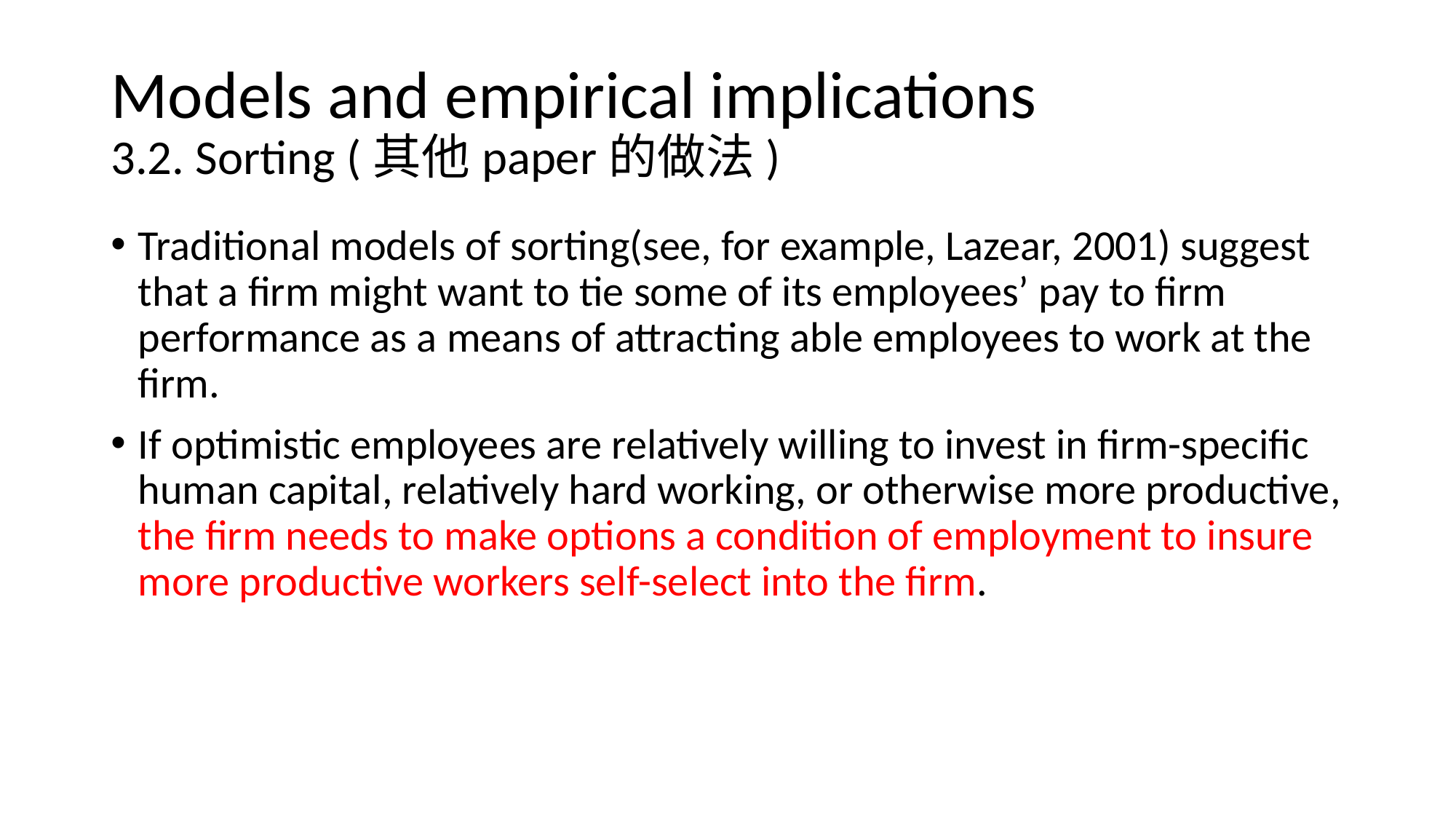

# Models and empirical implications 3.2. Sorting (其他paper的做法)
Traditional models of sorting(see, for example, Lazear, 2001) suggest that a firm might want to tie some of its employees’ pay to firm performance as a means of attracting able employees to work at the firm.
If optimistic employees are relatively willing to invest in firm-specific human capital, relatively hard working, or otherwise more productive, the firm needs to make options a condition of employment to insure more productive workers self-select into the firm.